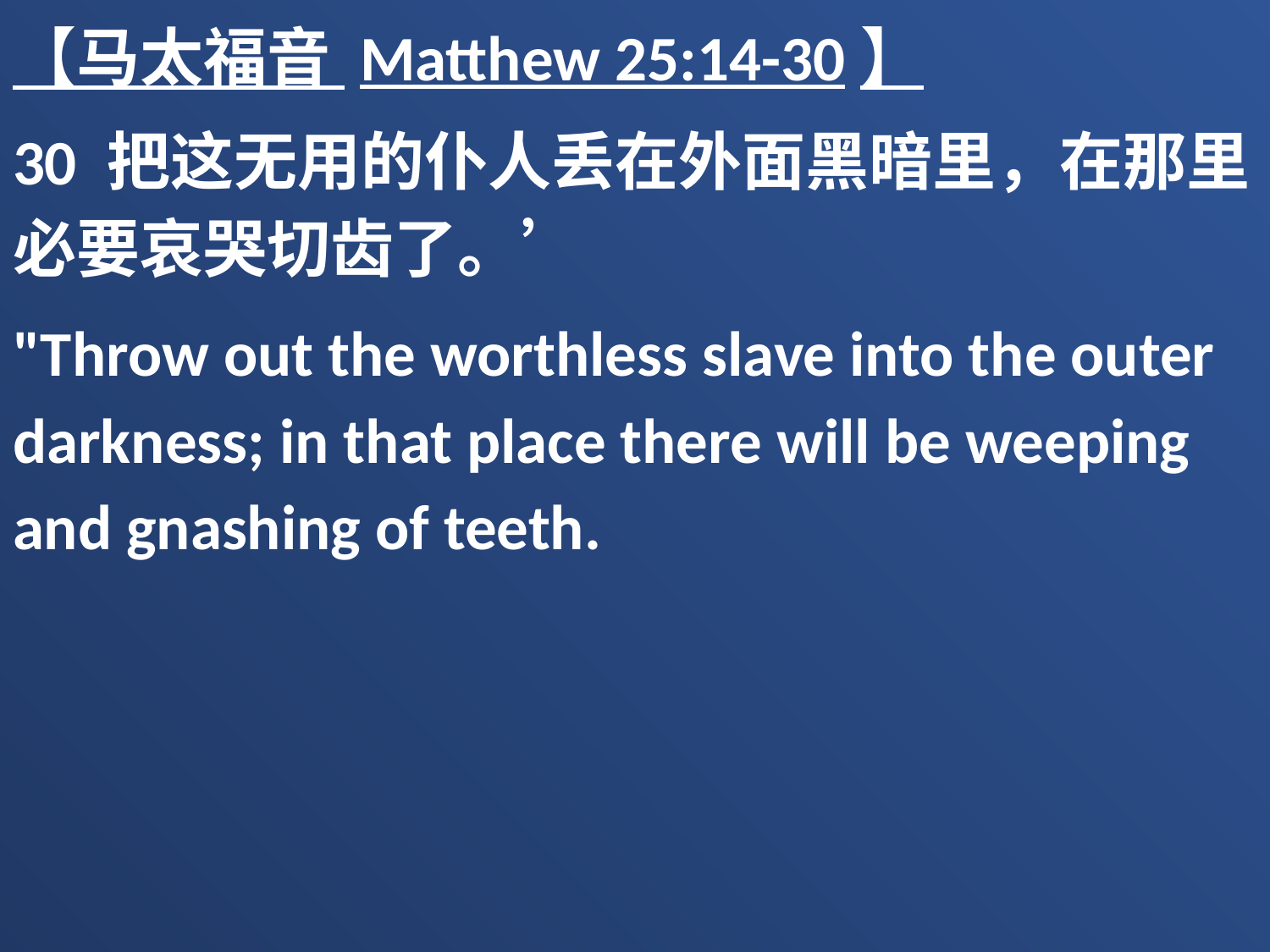

【马太福音 Matthew 25:14-30】
30 把这无用的仆人丢在外面黑暗里，在那里必要哀哭切齿了。’
"Throw out the worthless slave into the outer darkness; in that place there will be weeping and gnashing of teeth.